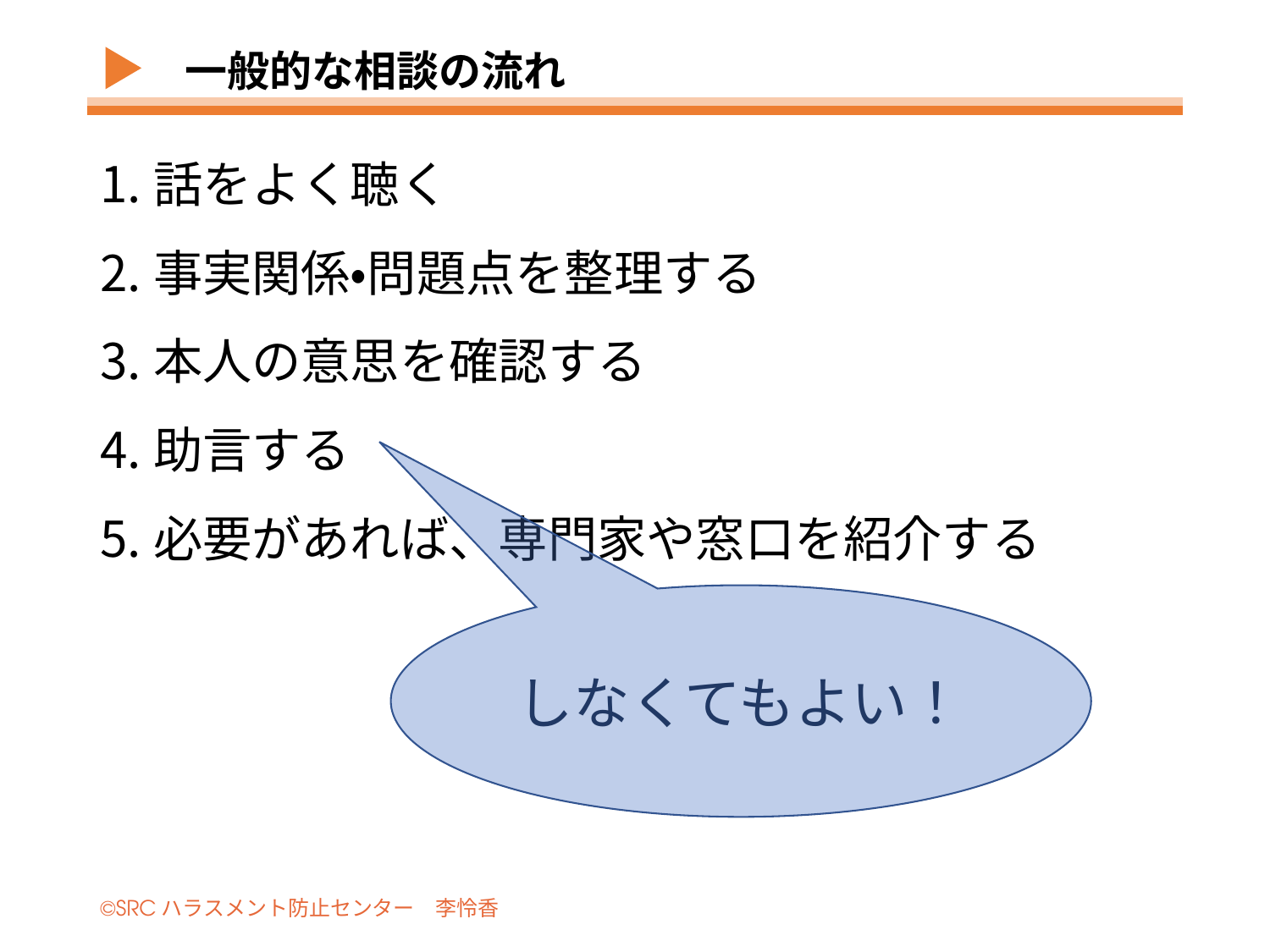

# 一般的な相談の流れ
話をよく聴く
事実関係・問題点を整理する
本人の意思を確認する
助言する
必要があれば、専門家や窓口を紹介する
しなくてもよい！
©SRCハラスメント防止センター　李怜香